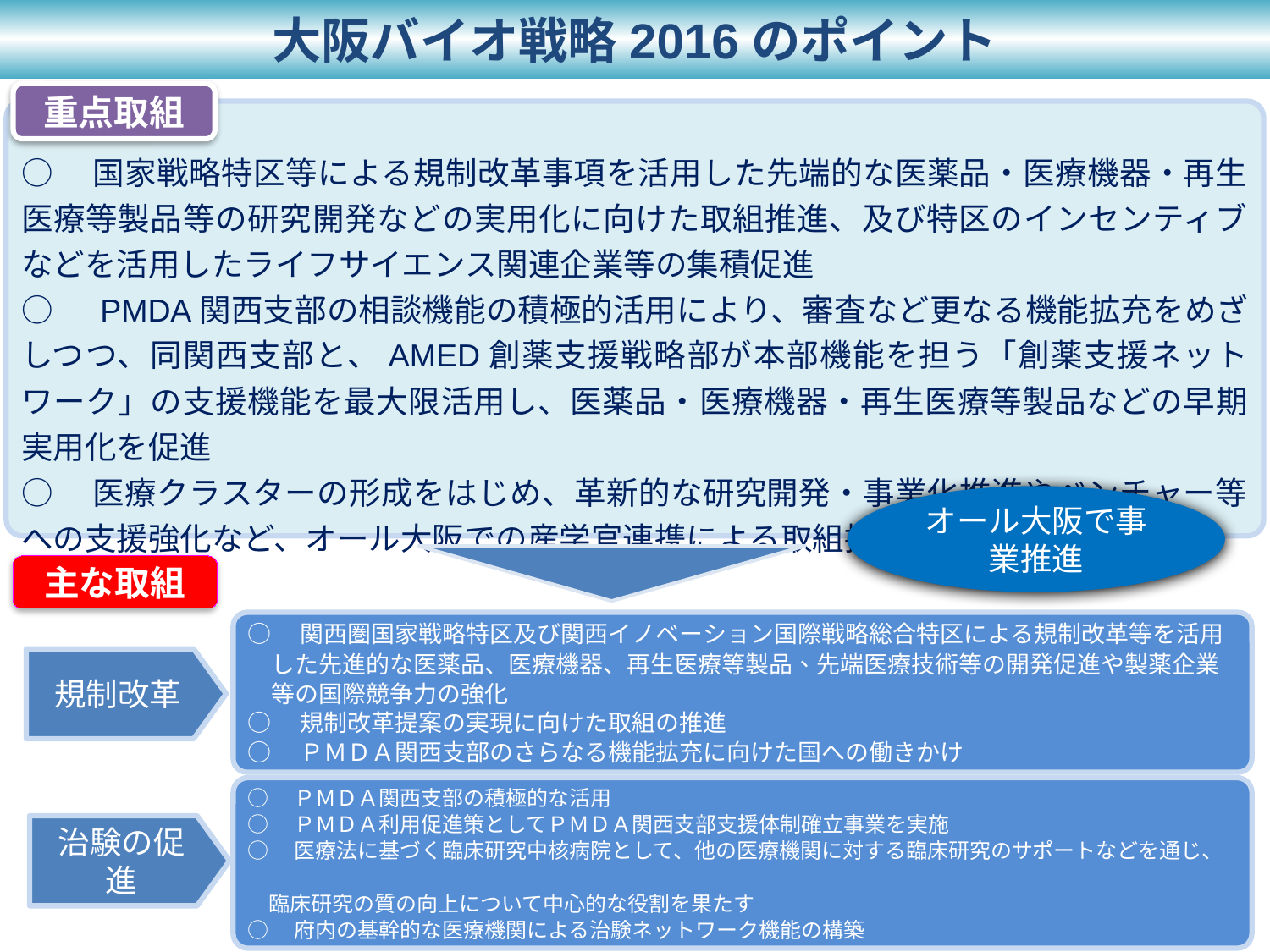

大阪バイオ戦略2016のポイント
重点取組

○　国家戦略特区等による規制改革事項を活用した先端的な医薬品・医療機器・再生医療等製品等の研究開発などの実用化に向けた取組推進、及び特区のインセンティブなどを活用したライフサイエンス関連企業等の集積促進
○　PMDA関西支部の相談機能の積極的活用により、審査など更なる機能拡充をめざしつつ、同関西支部と、AMED創薬支援戦略部が本部機能を担う「創薬支援ネットワーク」の支援機能を最大限活用し、医薬品・医療機器・再生医療等製品などの早期実用化を促進
○　医療クラスターの形成をはじめ、革新的な研究開発・事業化推進やベンチャー等への支援強化など、オール大阪での産学官連携による取組推進
オール大阪で事業推進

主な取組
○　関西圏国家戦略特区及び関西イノベーション国際戦略総合特区による規制改革等を活用した先進的な医薬品、医療機器、再生医療等製品、先端医療技術等の開発促進や製薬企業等の国際競争力の強化
○　規制改革提案の実現に向けた取組の推進
○　ＰＭＤＡ関西支部のさらなる機能拡充に向けた国への働きかけ
規制改革
○　ＰＭＤＡ関西支部の積極的な活用
○　ＰＭＤＡ利用促進策としてＰＭＤＡ関西支部支援体制確立事業を実施
○　医療法に基づく臨床研究中核病院として、他の医療機関に対する臨床研究のサポートなどを通じ、
　臨床研究の質の向上について中心的な役割を果たす
○　府内の基幹的な医療機関による治験ネットワーク機能の構築
治験の促進